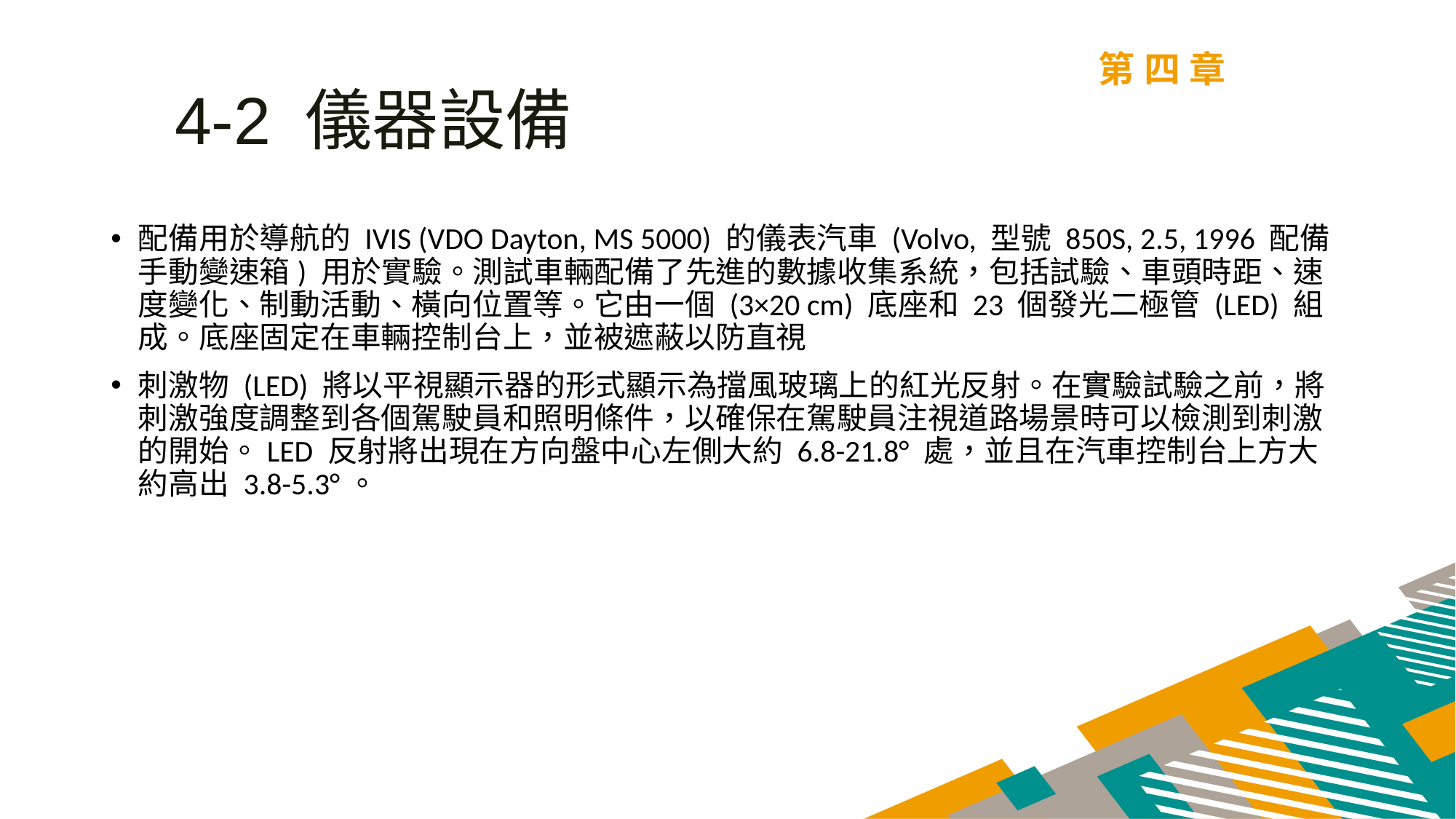

第四章
4-2 儀器設備
配備用於導航的 IVIS (VDO Dayton, MS 5000) 的儀表汽車 (Volvo, 型號 850S, 2.5, 1996 配備手動變速箱) 用於實驗。測試車輛配備了先進的數據收集系統，包括試驗、車頭時距、速度變化、制動活動、橫向位置等。它由一個 (3×20 cm) 底座和 23 個發光二極管 (LED) 組成。底座固定在車輛控制台上，並被遮蔽以防直視
刺激物 (LED) 將以平視顯示器的形式顯示為擋風玻璃上的紅光反射。在實驗試驗之前，將刺激強度調整到各個駕駛員和照明條件，以確保在駕駛員注視道路場景時可以檢測到刺激的開始。LED 反射將出現在方向盤中心左側大約 6.8-21.8° 處，並且在汽車控制台上方大約高出 3.8-5.3°。